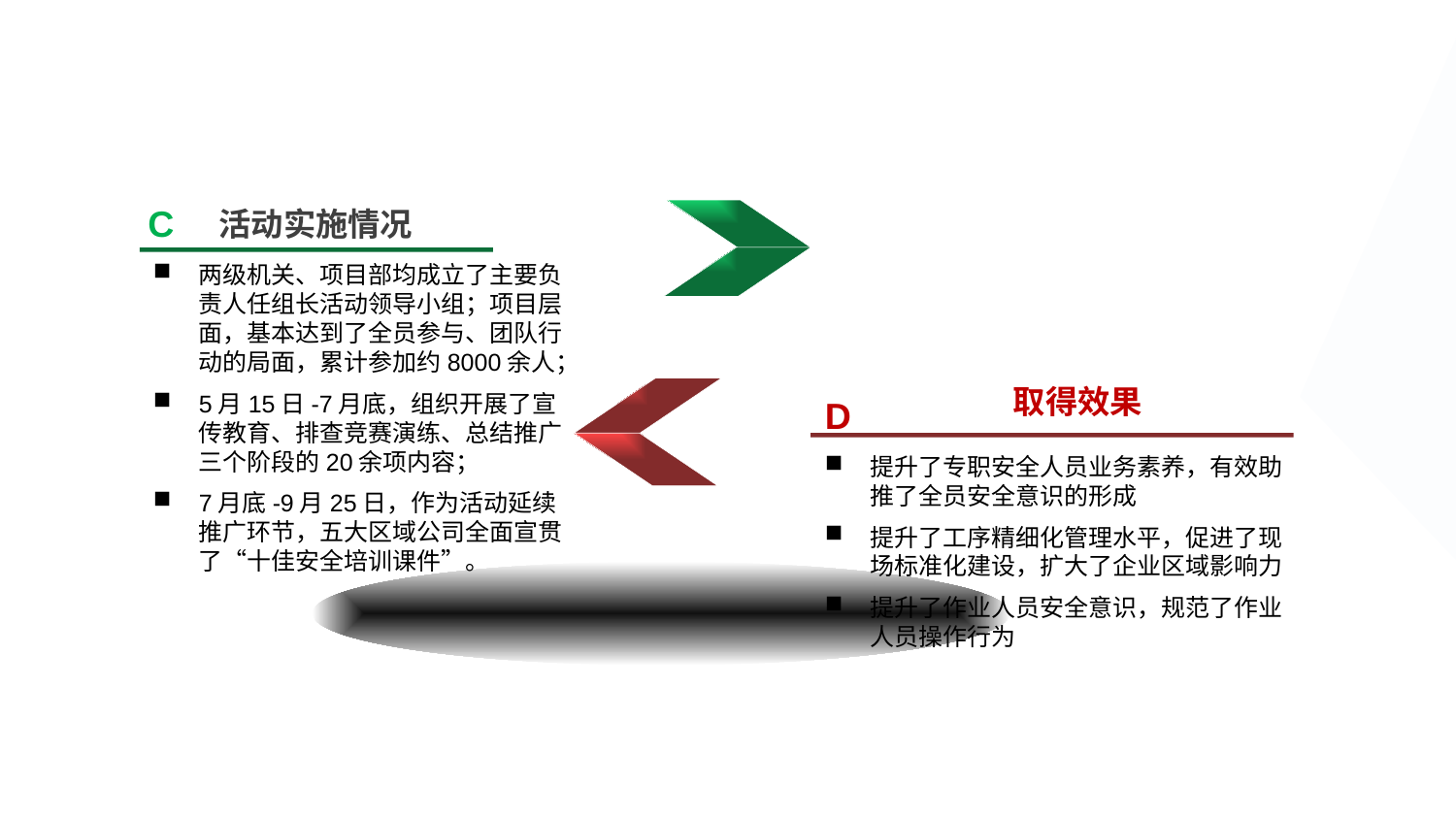

C

活动实施情况

两级机关、项目部均成立了主要负责人任组长活动领导小组；项目层面，基本达到了全员参与、团队行动的局面，累计参加约8000余人；
5月15日-7月底，组织开展了宣传教育、排查竞赛演练、总结推广三个阶段的20余项内容；
7月底-9月25日，作为活动延续推广环节，五大区域公司全面宣贯了“十佳安全培训课件”。

取得效果
D

提升了专职安全人员业务素养，有效助推了全员安全意识的形成
提升了工序精细化管理水平，促进了现场标准化建设，扩大了企业区域影响力
提升了作业人员安全意识，规范了作业人员操作行为